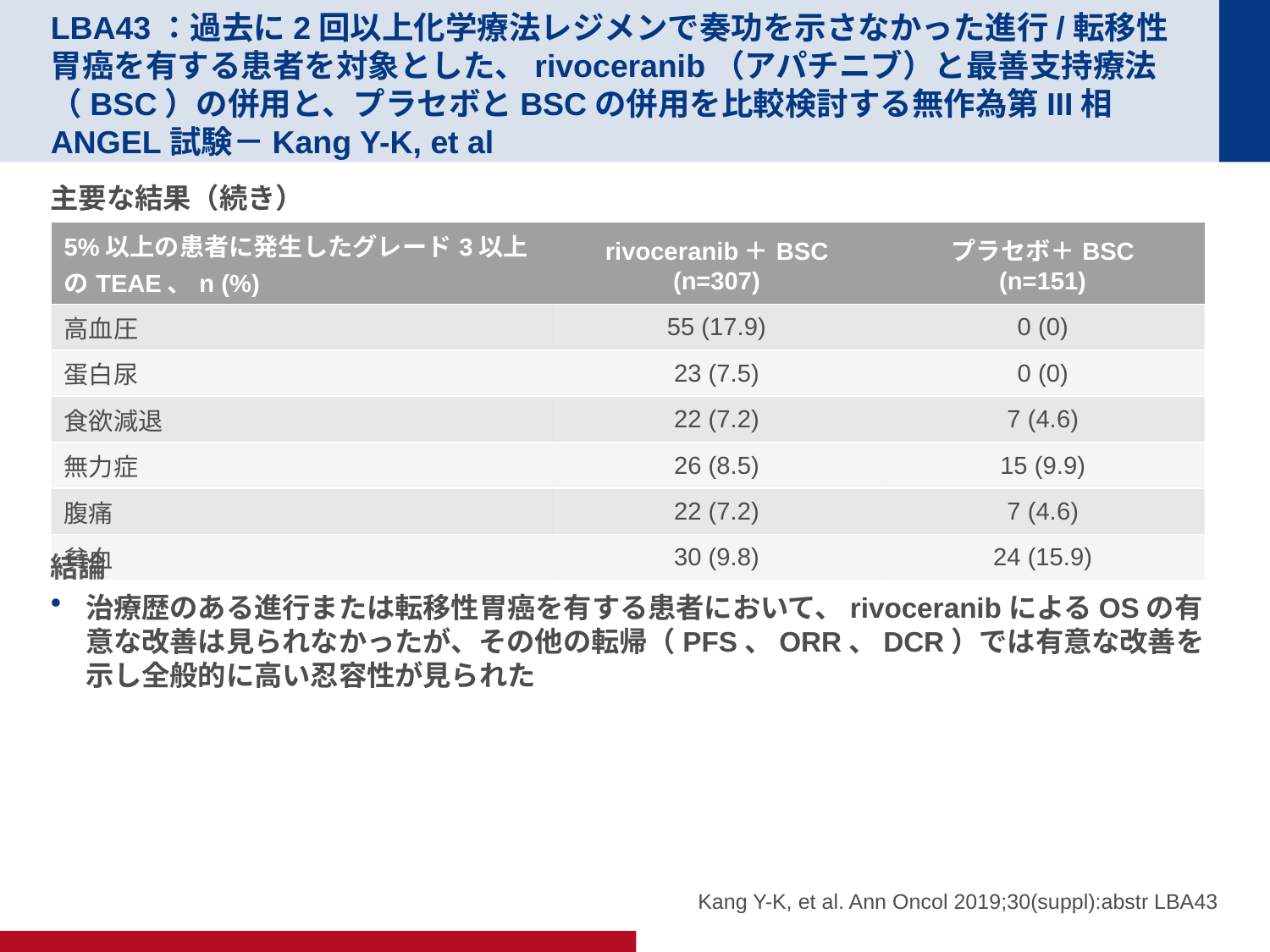

# LBA43：過去に2回以上化学療法レジメンで奏功を示さなかった進行/転移性胃癌を有する患者を対象とした、rivoceranib（アパチニブ）と最善支持療法（BSC）の併用と、プラセボとBSCの併用を比較検討する無作為第III相ANGEL試験－Kang Y-K, et al
主要な結果（続き）
結論
治療歴のある進行または転移性胃癌を有する患者において、rivoceranibによるOSの有意な改善は見られなかったが、その他の転帰（PFS、ORR、DCR）では有意な改善を示し全般的に高い忍容性が見られた
| 5%以上の患者に発生したグレード3以上のTEAE、n (%) | rivoceranib＋BSC (n=307) | プラセボ＋BSC (n=151) |
| --- | --- | --- |
| 高血圧 | 55 (17.9) | 0 (0) |
| 蛋白尿 | 23 (7.5) | 0 (0) |
| 食欲減退 | 22 (7.2) | 7 (4.6) |
| 無力症 | 26 (8.5) | 15 (9.9) |
| 腹痛 | 22 (7.2) | 7 (4.6) |
| 貧血 | 30 (9.8) | 24 (15.9) |
Kang Y-K, et al. Ann Oncol 2019;30(suppl):abstr LBA43